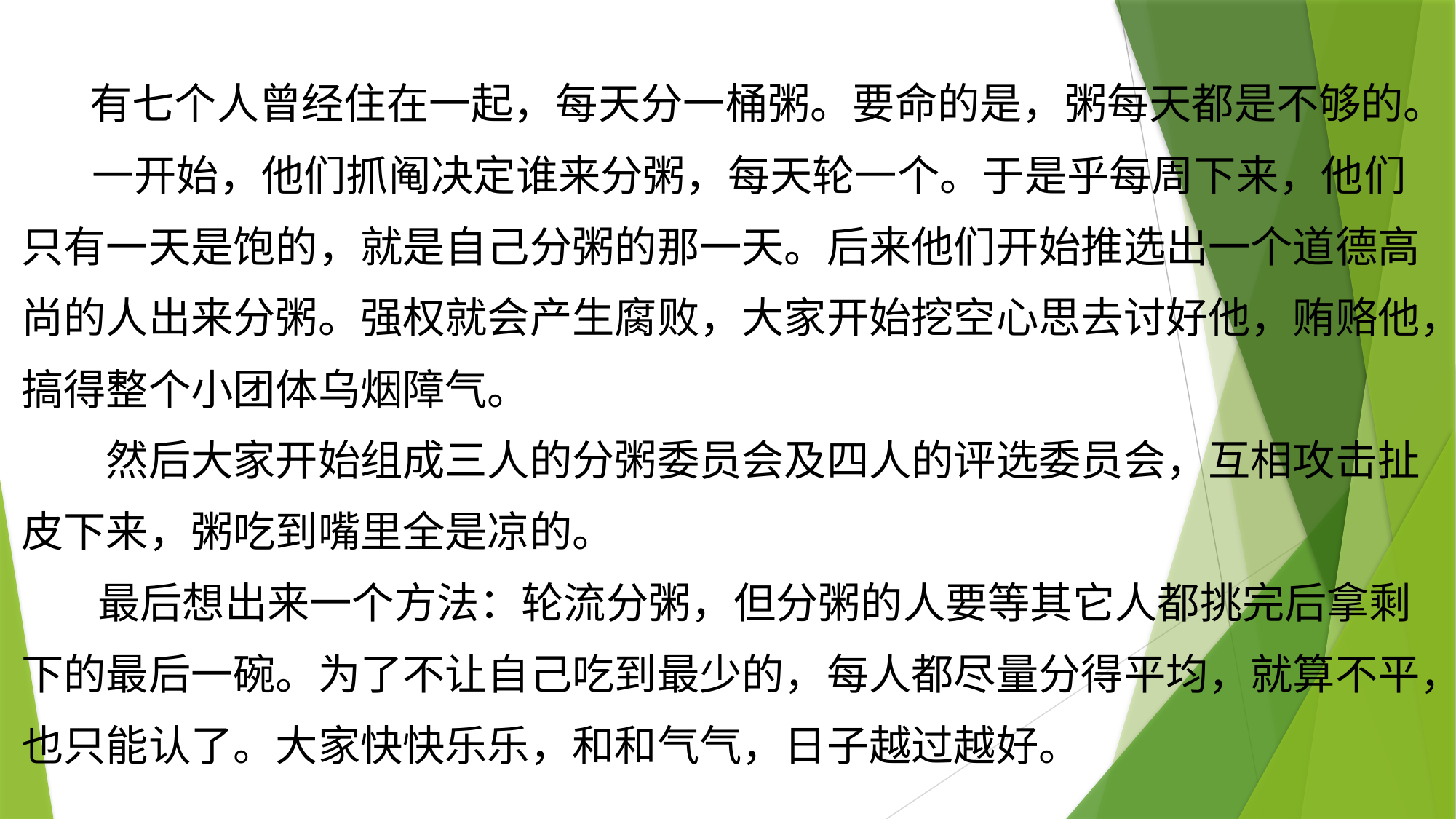

有七个人曾经住在一起，每天分一桶粥。要命的是，粥每天都是不够的。
　   一开始，他们抓阄决定谁来分粥，每天轮一个。于是乎每周下来，他们只有一天是饱的，就是自己分粥的那一天。后来他们开始推选出一个道德高尚的人出来分粥。强权就会产生腐败，大家开始挖空心思去讨好他，贿赂他，搞得整个小团体乌烟障气。
　　然后大家开始组成三人的分粥委员会及四人的评选委员会，互相攻击扯皮下来，粥吃到嘴里全是凉的。
       最后想出来一个方法：轮流分粥，但分粥的人要等其它人都挑完后拿剩下的最后一碗。为了不让自己吃到最少的，每人都尽量分得平均，就算不平，也只能认了。大家快快乐乐，和和气气，日子越过越好。